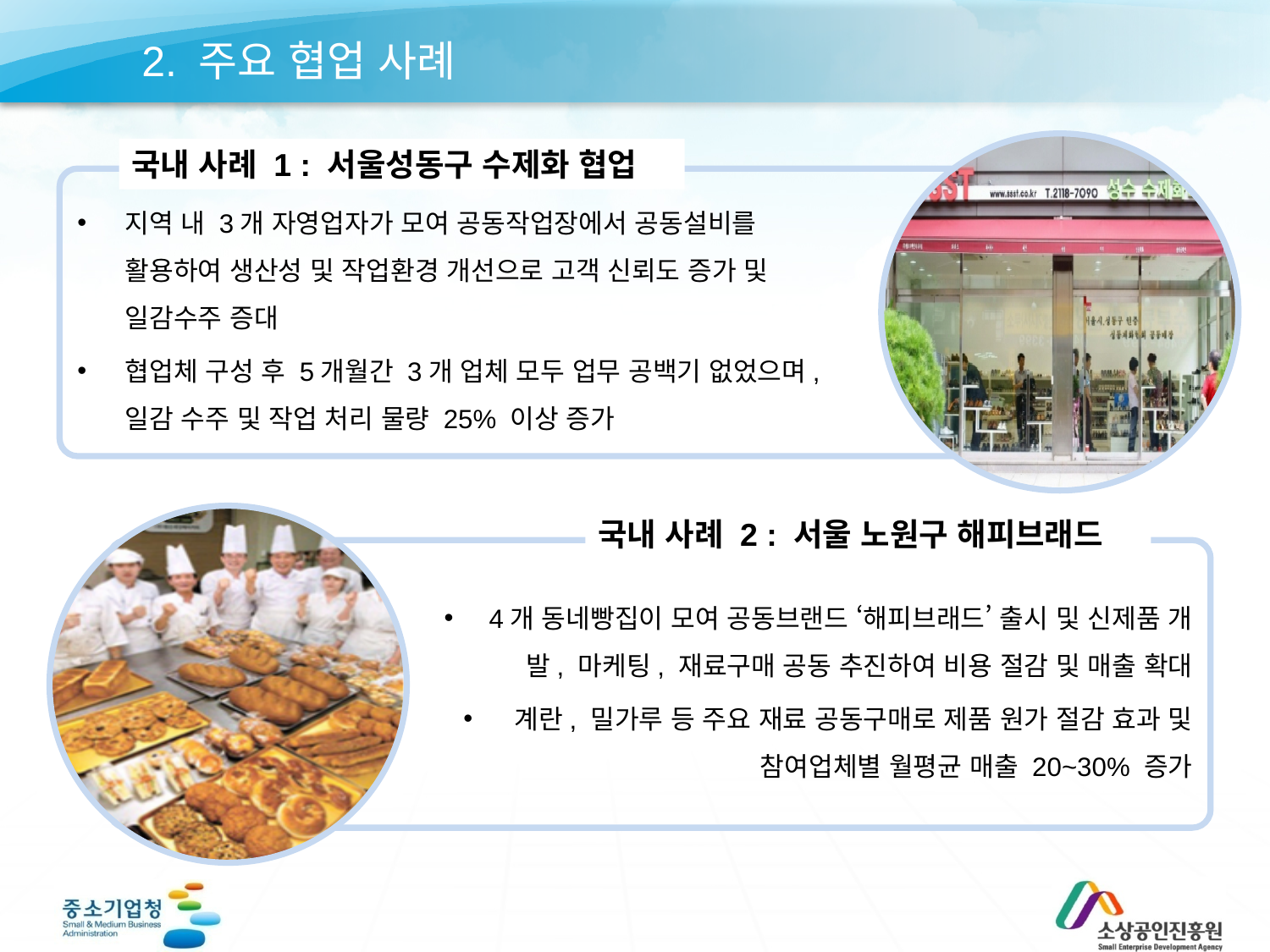

# 2. 주요 협업 사례

국내 사례 1 : 서울성동구 수제화 협업
지역 내 3개 자영업자가 모여 공동작업장에서 공동설비를 활용하여 생산성 및 작업환경 개선으로 고객 신뢰도 증가 및   일감수주 증대
협업체 구성 후 5개월간 3개 업체 모두 업무 공백기 없었으며, 일감 수주 및 작업 처리 물량 25% 이상 증가

국내 사례 2 : 서울 노원구 해피브래드
  4개 동네빵집이 모여 공동브랜드 ‘해피브래드’ 출시 및 신제품 개발, 마케팅, 재료구매 공동 추진하여 비용 절감 및 매출 확대
  계란, 밀가루 등 주요 재료 공동구매로 제품 원가 절감 효과 및 참여업체별 월평균 매출 20~30% 증가